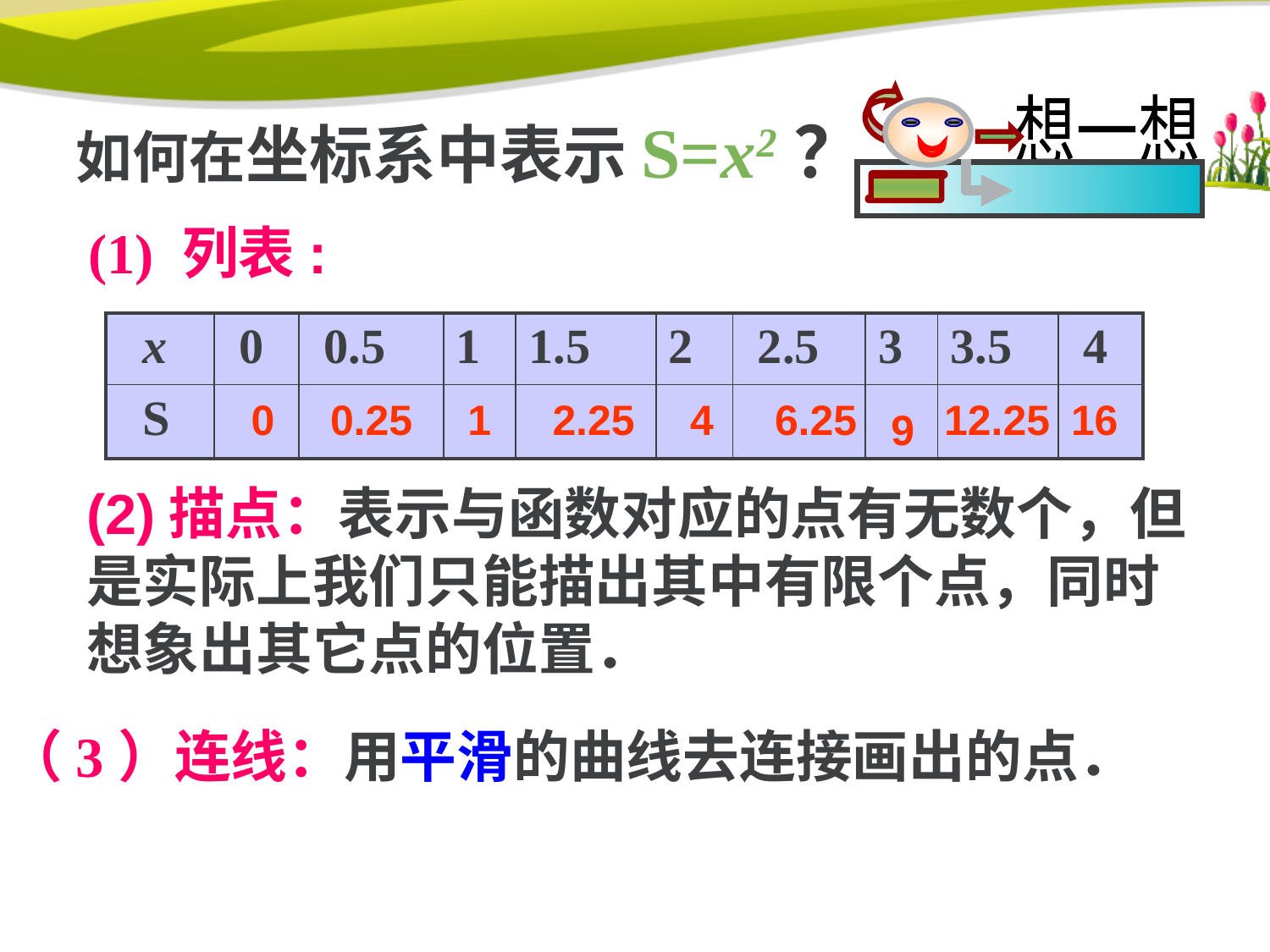

想一想
如何在坐标系中表示S=x2？
(1) 列表:
| x | 0 | 0.5 | 1 | 1.5 | 2 | 2.5 | 3 | 3.5 | 4 |
| --- | --- | --- | --- | --- | --- | --- | --- | --- | --- |
| S |  |  |  |  |  |  |  |  |  |
0
0.25
1
2.25
4
6.25
12.25
16
9
(2)描点：表示与函数对应的点有无数个，但是实际上我们只能描出其中有限个点，同时想象出其它点的位置．

（3）连线：用平滑的曲线去连接画出的点．